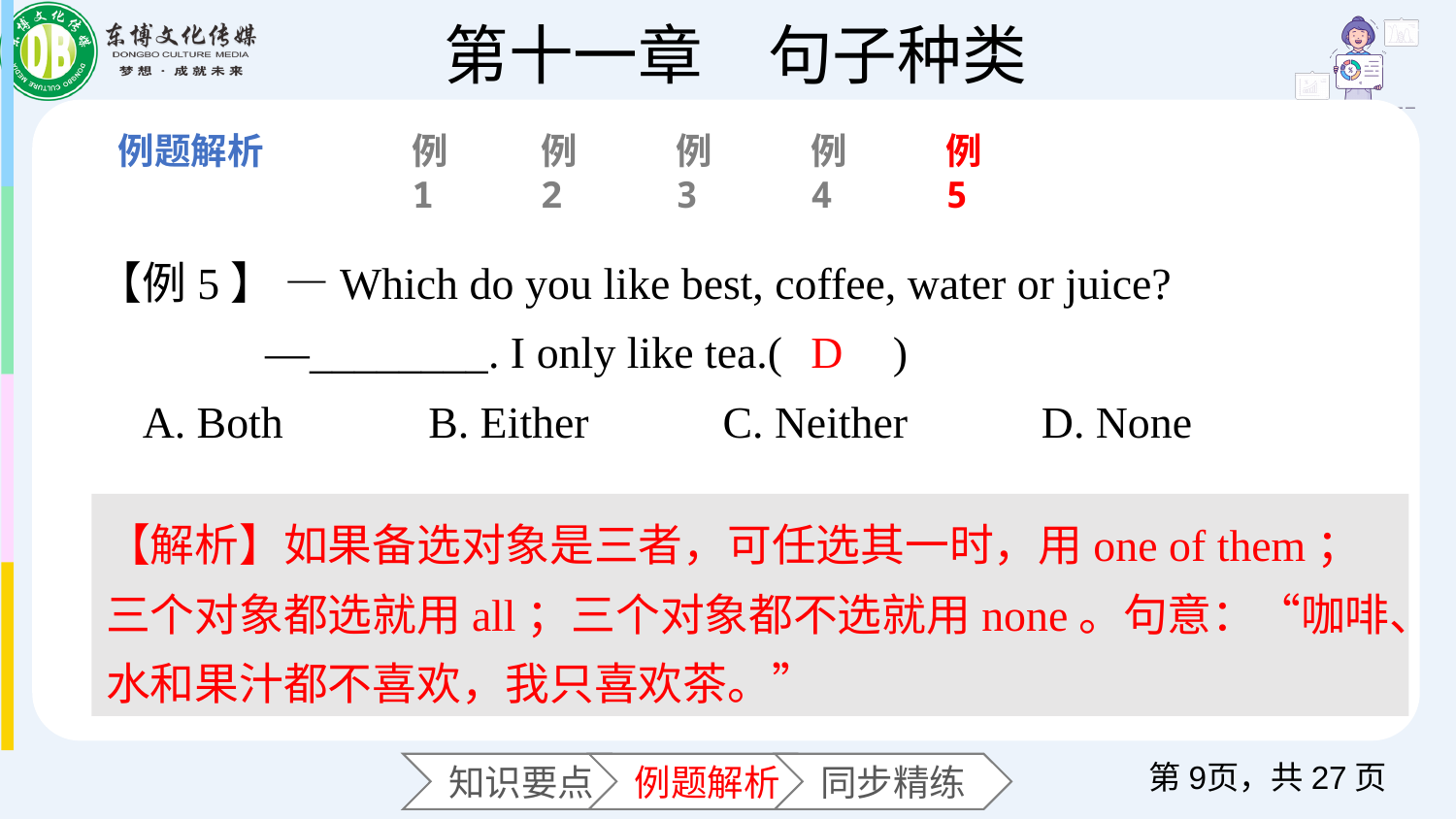

例1
例2
例3
例4
例5
【例5】 —Which do you like best, coffee, water or juice?
               —________. I only like tea.(　　)
    A. Both             B. Either            C. Neither            D. None

D
【解析】如果备选对象是三者，可任选其一时，用one of them；三个对象都选就用all；三个对象都不选就用none。句意：“咖啡、水和果汁都不喜欢，我只喜欢茶。”